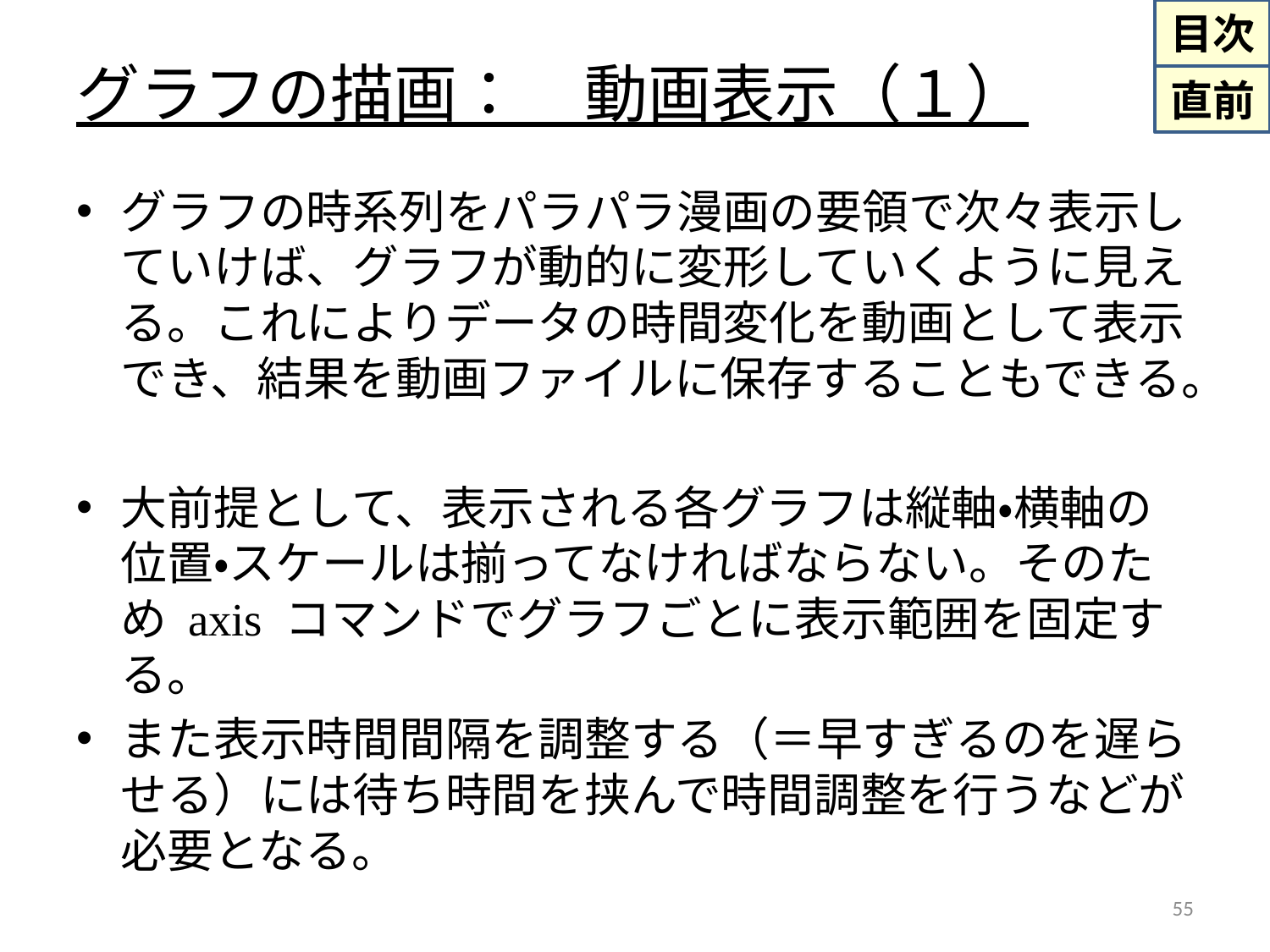

# グラフの描画：　動画表示（１）
グラフの時系列をパラパラ漫画の要領で次々表示していけば、グラフが動的に変形していくように見える。これによりデータの時間変化を動画として表示でき、結果を動画ファイルに保存することもできる。

大前提として、表示される各グラフは縦軸・横軸の位置・スケールは揃ってなければならない。そのため axis コマンドでグラフごとに表示範囲を固定する。
また表示時間間隔を調整する（＝早すぎるのを遅らせる）には待ち時間を挟んで時間調整を行うなどが必要となる。
55